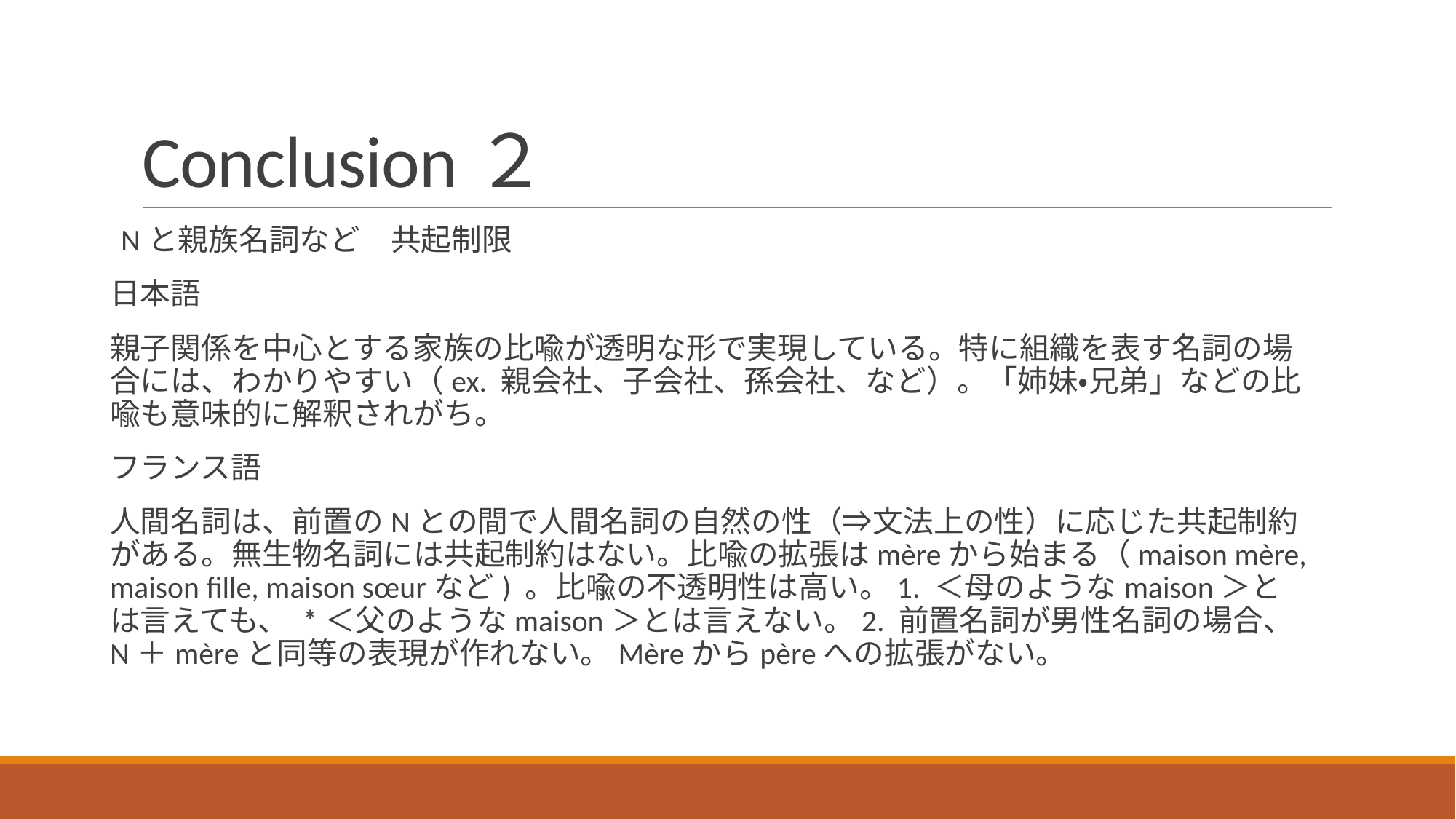

# Conclusion２
Nと親族名詞など　共起制限
日本語
親子関係を中心とする家族の比喩が透明な形で実現している。特に組織を表す名詞の場合には、わかりやすい（ex. 親会社、子会社、孫会社、など）。「姉妹・兄弟」などの比喩も意味的に解釈されがち。
フランス語
人間名詞は、前置のNとの間で人間名詞の自然の性（⇒文法上の性）に応じた共起制約がある。無生物名詞には共起制約はない。比喩の拡張はmèreから始まる（maison mère, maison fille, maison sœurなど) 。比喩の不透明性は高い。1. ＜母のようなmaison＞とは言えても、 *＜父のようなmaison＞とは言えない。2. 前置名詞が男性名詞の場合、N＋mèreと同等の表現が作れない。Mèreからpèreへの拡張がない。